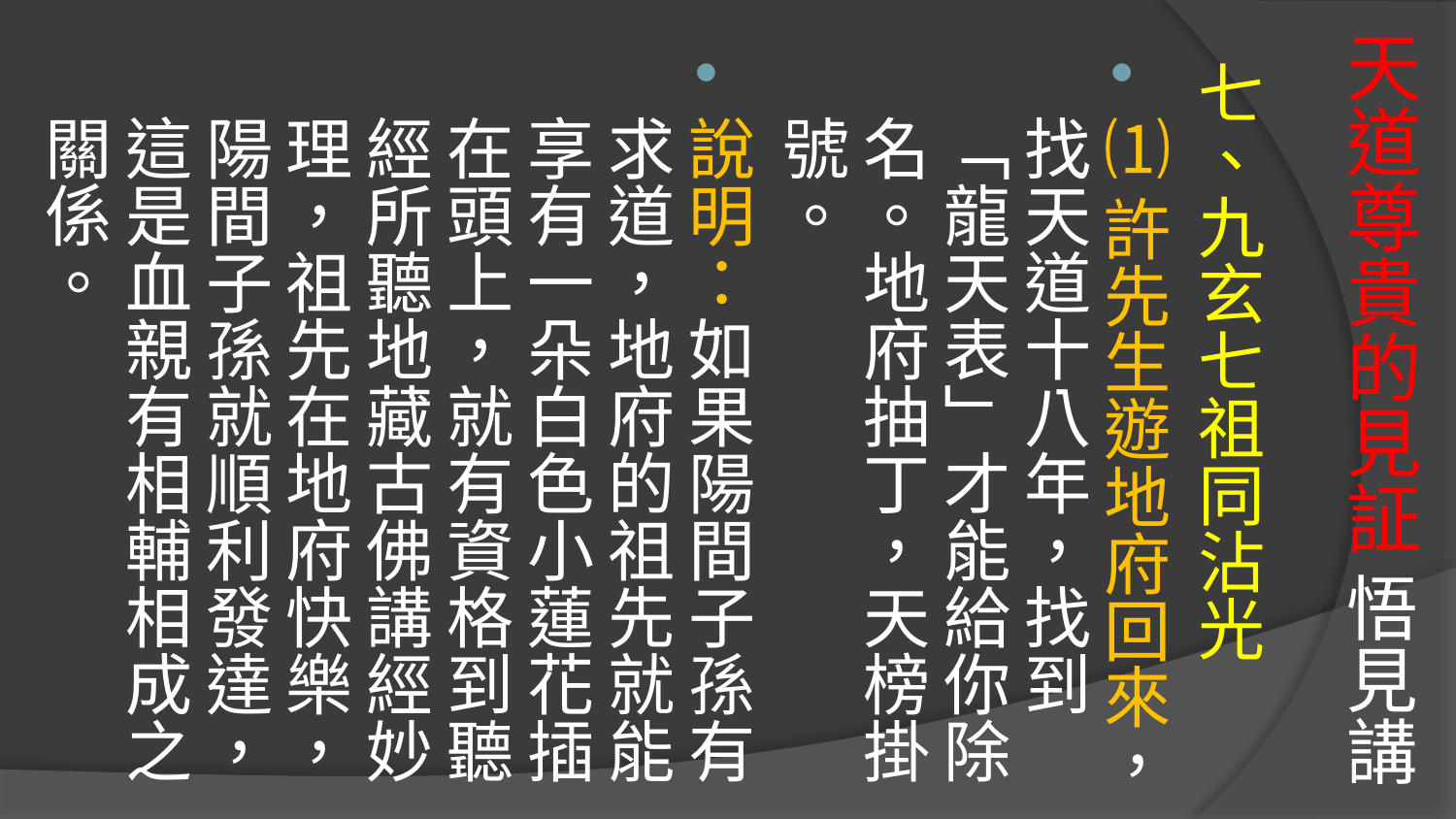

# 天道尊貴的見証 悟見講
七、九玄七祖同沾光
⑴許先生遊地府回來，找天道十八年，找到「龍天表」才能給你除名。地府抽丁，天榜掛號。
說明：如果陽間子孫有求道，地府的祖先就能享有一朵白色小蓮花插在頭上，就有資格到聽經所聽地藏古佛講經妙理，祖先在地府快樂，陽間子孫就順利發達，這是血親有相輔相成之關係。